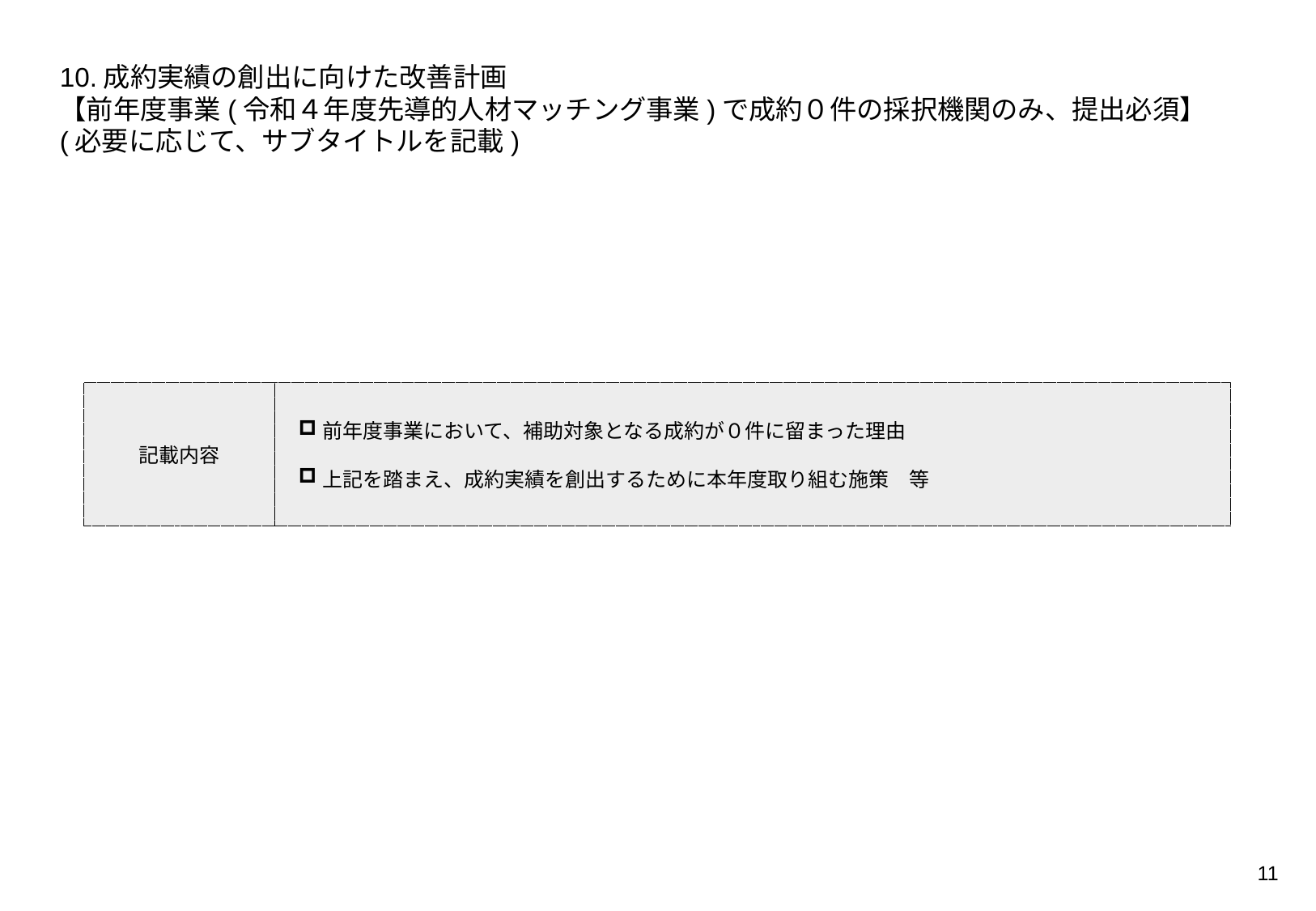

10.成約実績の創出に向けた改善計画
【前年度事業(令和４年度先導的人材マッチング事業)で成約０件の採択機関のみ、提出必須】
(必要に応じて、サブタイトルを記載)
記載内容
前年度事業において、補助対象となる成約が０件に留まった理由

上記を踏まえ、成約実績を創出するために本年度取り組む施策　等
11